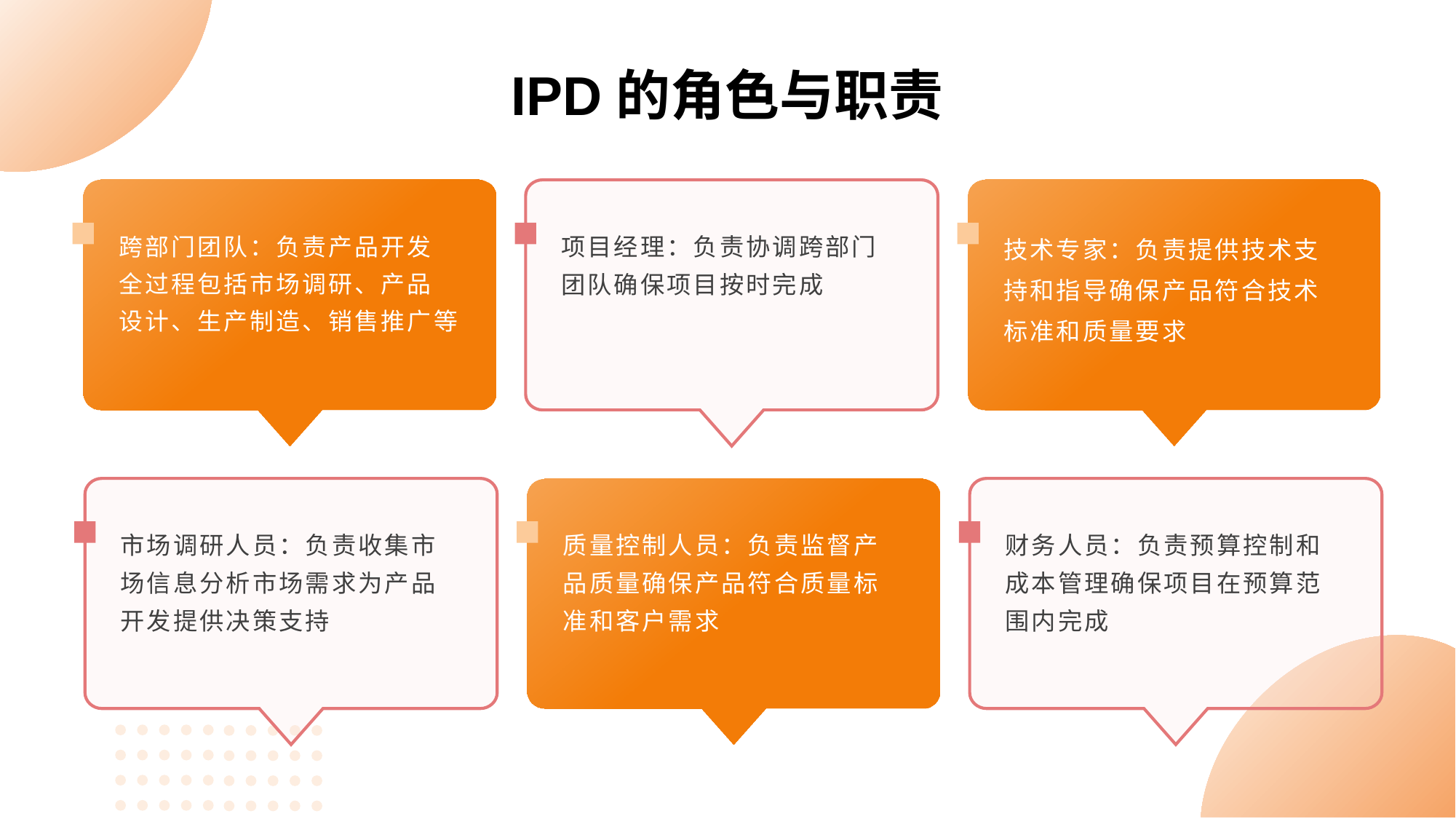

IPD的角色与职责

跨部门团队：负责产品开发全过程包括市场调研、产品设计、生产制造、销售推广等
项目经理：负责协调跨部门团队确保项目按时完成
技术专家：负责提供技术支持和指导确保产品符合技术标准和质量要求

市场调研人员：负责收集市场信息分析市场需求为产品开发提供决策支持
质量控制人员：负责监督产品质量确保产品符合质量标准和客户需求
财务人员：负责预算控制和成本管理确保项目在预算范围内完成